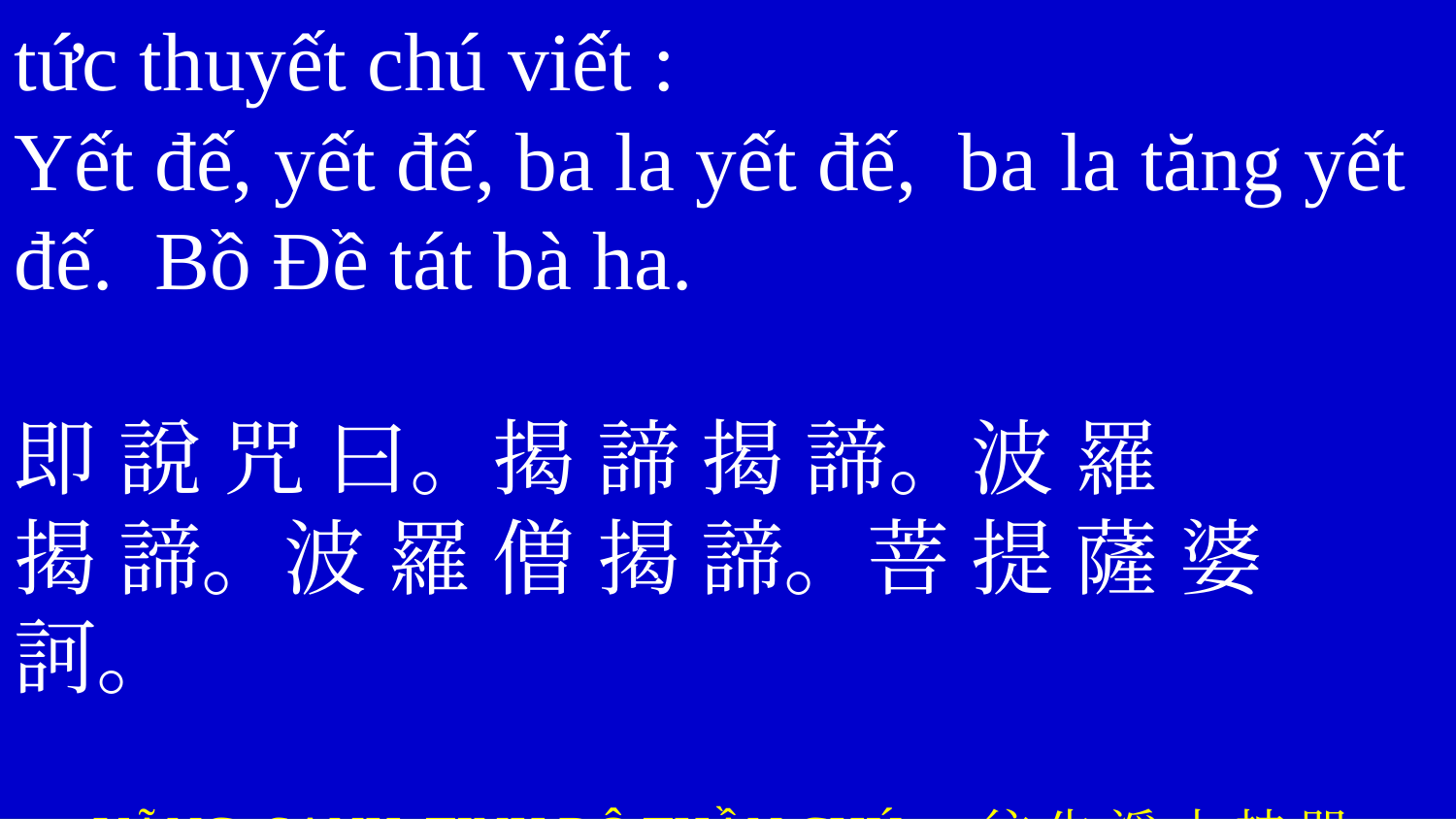

tức thuyết chú viết :
Yết đế, yết đế, ba la yết đế,  ba la tăng yết đế.  Bồ Đề tát bà ha.

即 說 咒 曰。揭 諦 揭 諦。波 羅
揭 諦。波 羅 僧 揭 諦。菩 提 薩 婆 訶。

VÃNG  SANH  TỊNH ĐỘ THẦN CHÚ  -  往 生 淨 土 神 咒